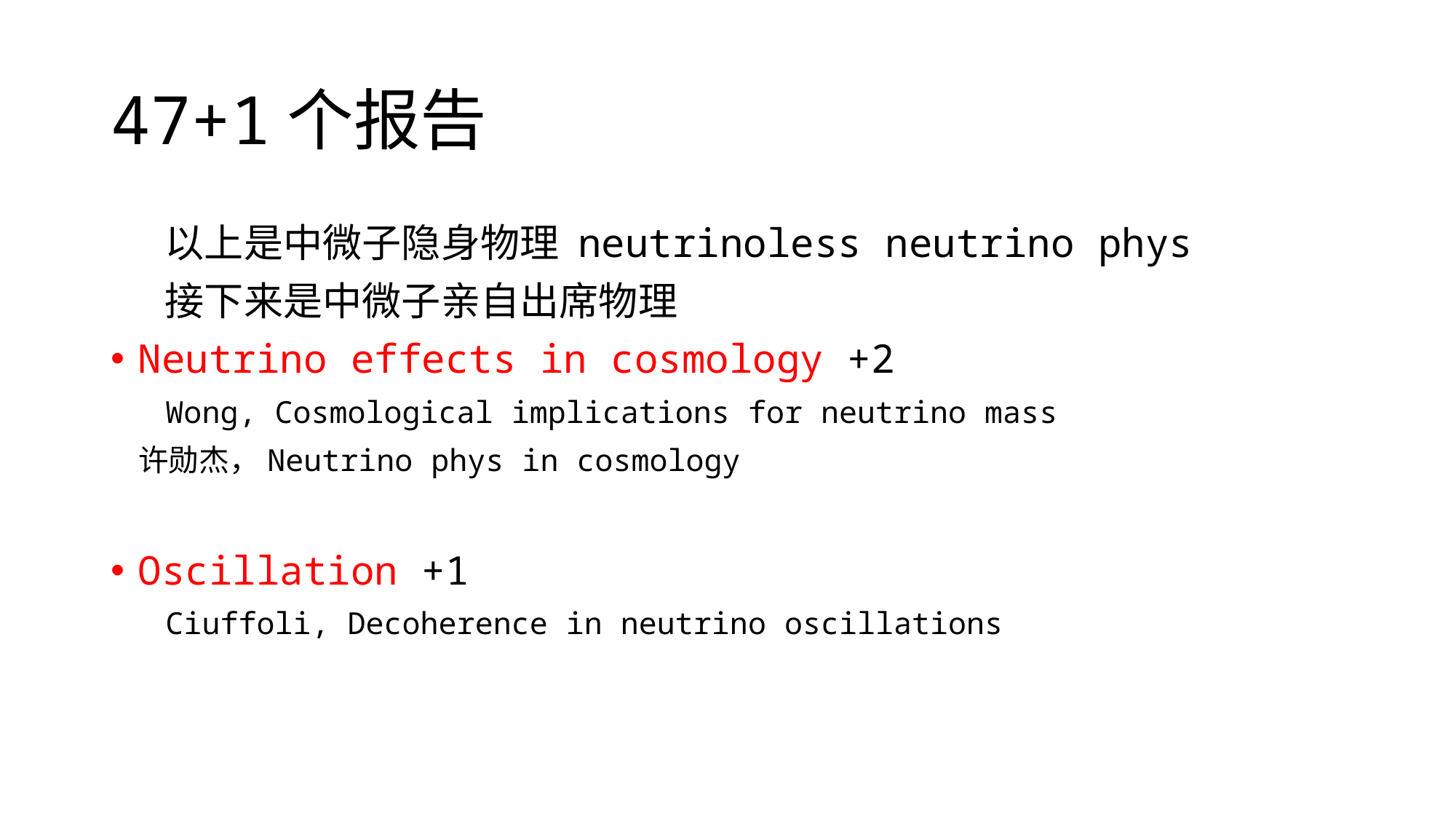

# 47+1个报告
     以上是中微子隐身物理 neutrinoless neutrino phys
     接下来是中微子亲自出席物理
Neutrino effects in cosmology +2
   Wong, Cosmological implications for neutrino mass
   许勋杰，Neutrino phys in cosmology

Oscillation +1
   Ciuffoli, Decoherence in neutrino oscillations